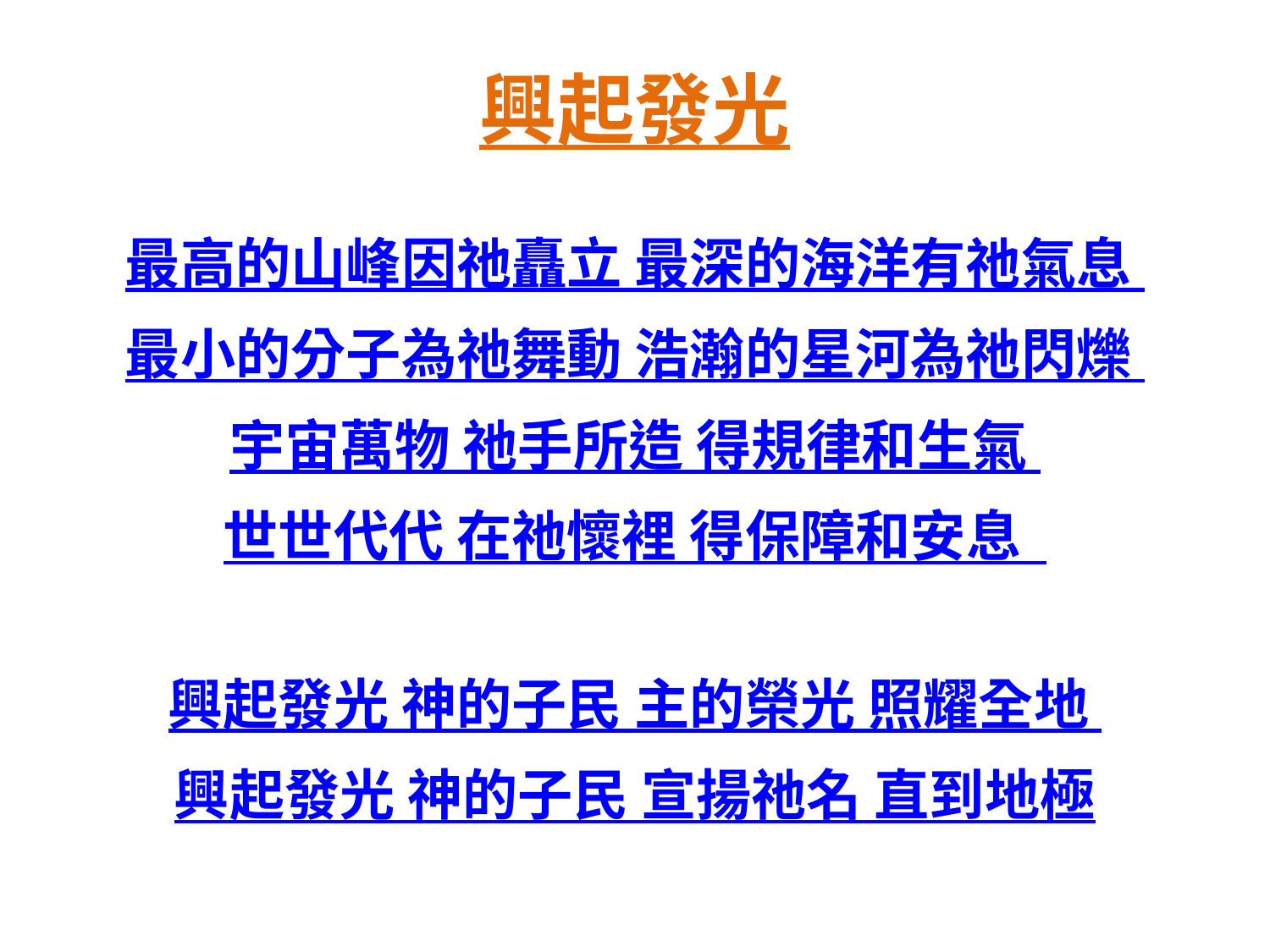

# 興起發光
最高的山峰因祂矗立 最深的海洋有祂氣息
最小的分子為祂舞動 浩瀚的星河為祂閃爍
宇宙萬物 祂手所造 得規律和生氣
世世代代 在祂懷裡 得保障和安息

興起發光 神的子民 主的榮光 照耀全地
興起發光 神的子民 宣揚祂名 直到地極